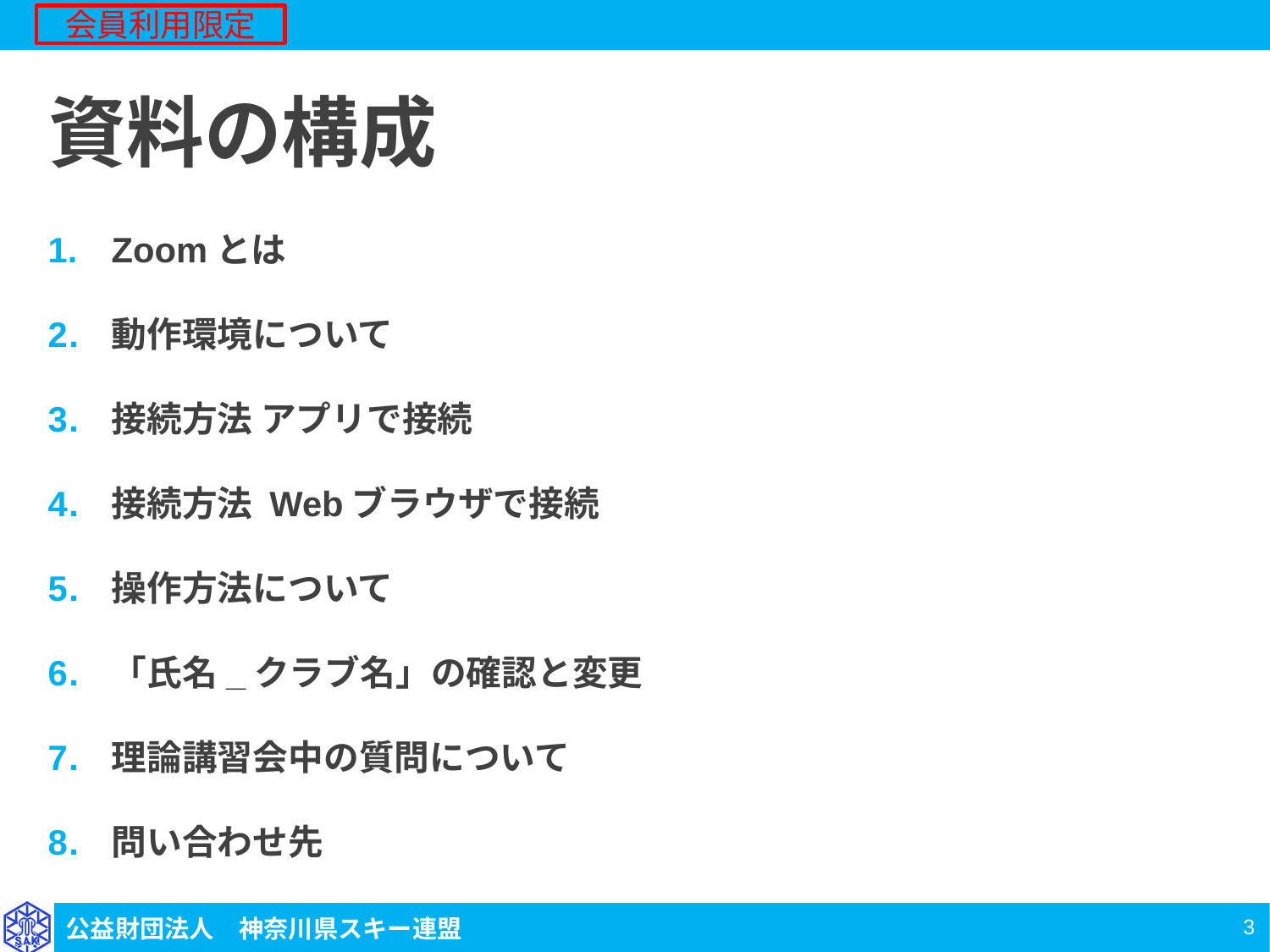

資料の構成
Zoomとは

動作環境について

接続方法 アプリで接続

接続方法 Webブラウザで接続

操作方法について

「氏名_クラブ名」の確認と変更

理論講習会中の質問について

問い合わせ先
3